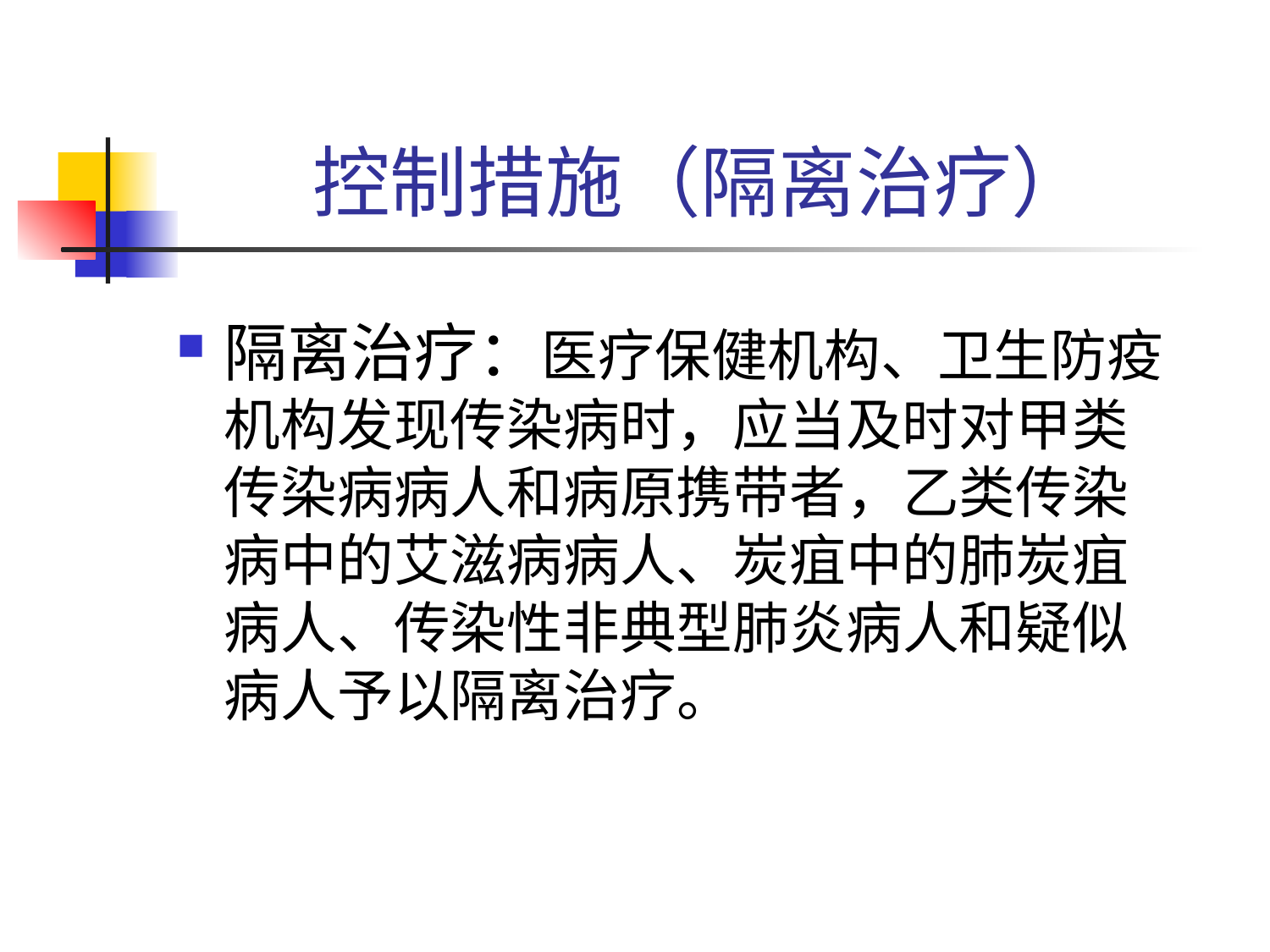

# 控制措施（隔离治疗）
隔离治疗：医疗保健机构、卫生防疫机构发现传染病时，应当及时对甲类传染病病人和病原携带者，乙类传染病中的艾滋病病人、炭疽中的肺炭疽病人、传染性非典型肺炎病人和疑似病人予以隔离治疗。